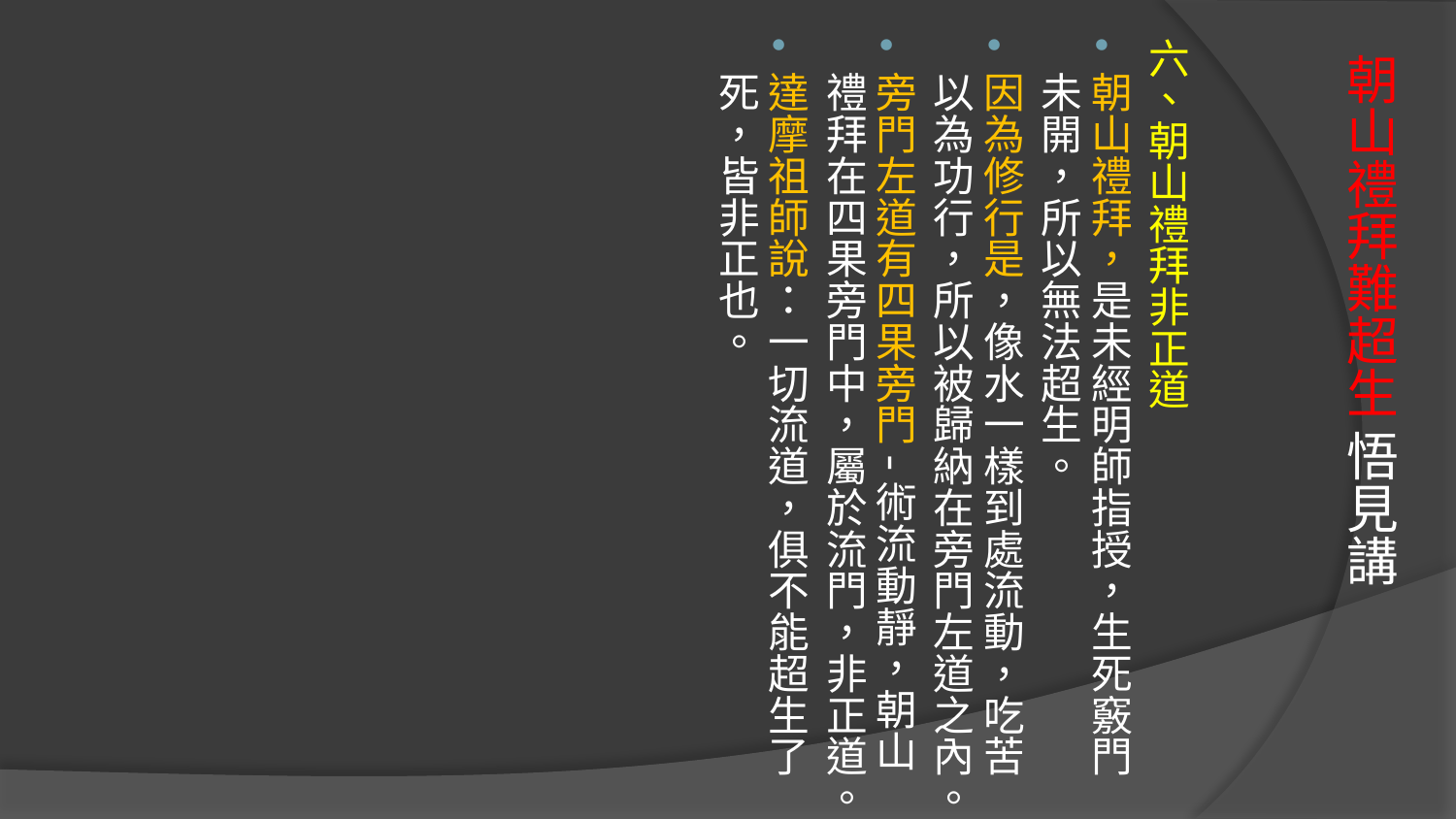

六、朝山禮拜非正道
朝山禮拜，是未經明師指授，生死竅門未開，所以無法超生。
因為修行是，像水一樣到處流動，吃苦以為功行，所以被歸納在旁門左道之內。
旁門左道有四果旁門-術流動靜，朝山禮拜在四果旁門中，屬於流門，非正道。
達摩祖師說：一切流道，俱不能超生了死，皆非正也。

# 朝山禮拜難超生 悟見講